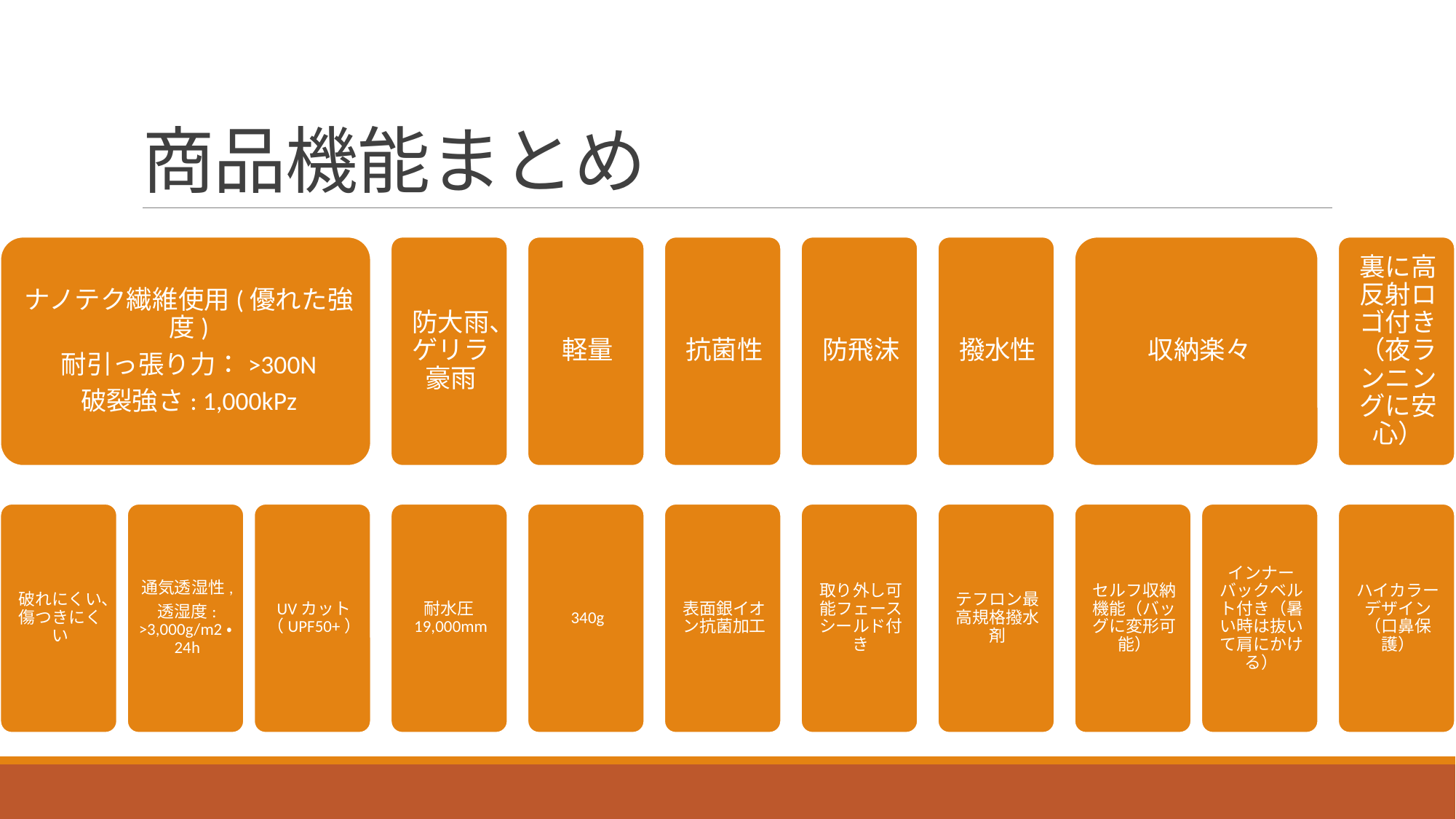

# 商品機能まとめ
ナノテク繊維使用(優れた強度)
耐引っ張り力：>300N
破裂強さ: 1,000kPz
破れにくい、傷つきにくい
通気透湿性,
透湿度: >3,000g/m2・24h
UVカット（UPF50+）
防大雨、ゲリラ豪雨
耐水圧19,000mm
軽量
340g
抗菌性
表面銀イオン抗菌加工
防飛沫
取り外し可能フェースシールド付き
撥水性
テフロン最高規格撥水剤
収納楽々
セルフ収納機能（バッグに変形可能）
インナーバックベルト付き（暑い時は抜いて肩にかける）
裏に高反射ロゴ付き（夜ランニングに安心）
ハイカラーデザイン（口鼻保護）